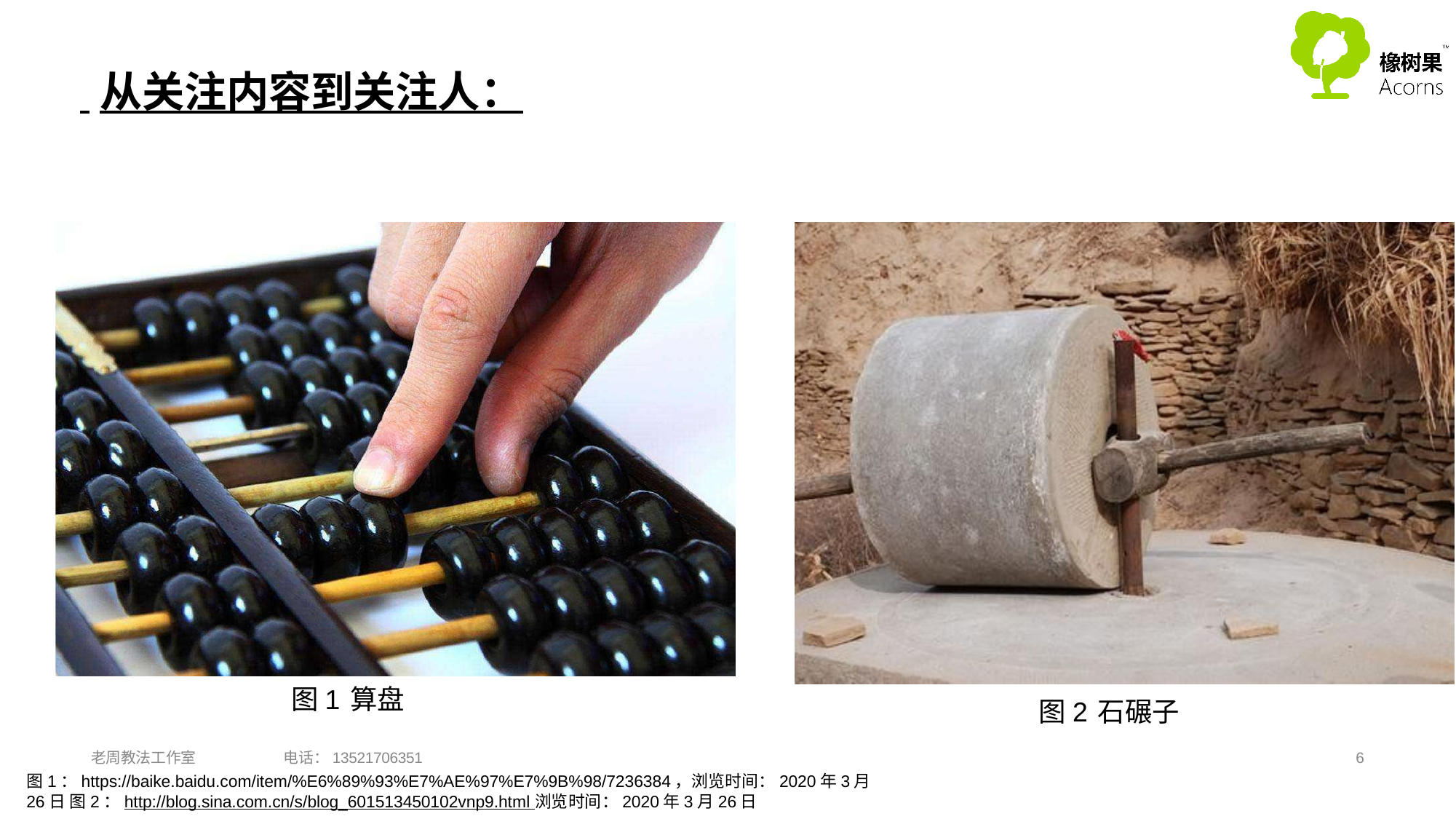

# 从关注内容到关注人：

图1	算盘
图2	石碾子
老周教法工作室	电话：13521706351
图1：https://baike.baidu.com/item/%E6%89%93%E7%AE%97%E7%9B%98/7236384，浏览时间：2020年3月26日 图2：http://blog.sina.com.cn/s/blog_601513450102vnp9.html 浏览时间：2020年3月26日
6